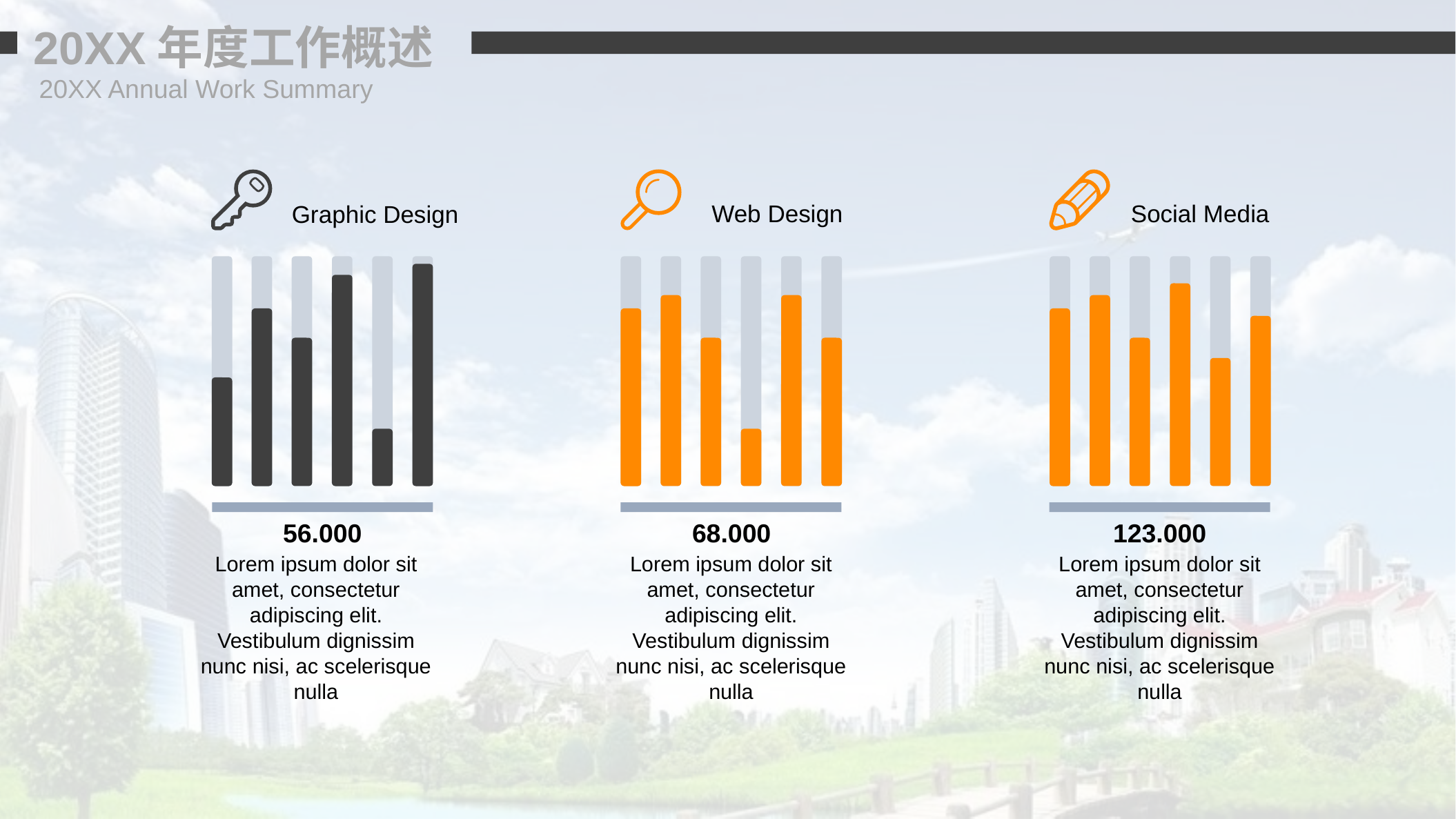

20XX年度工作概述

20XX Annual Work Summary

Web Design

Social Media

Graphic Design

56.000
Lorem ipsum dolor sit amet, consectetur adipiscing elit. Vestibulum dignissim nunc nisi, ac scelerisque nulla
68.000
Lorem ipsum dolor sit amet, consectetur adipiscing elit. Vestibulum dignissim nunc nisi, ac scelerisque nulla
123.000
Lorem ipsum dolor sit amet, consectetur adipiscing elit. Vestibulum dignissim nunc nisi, ac scelerisque nulla